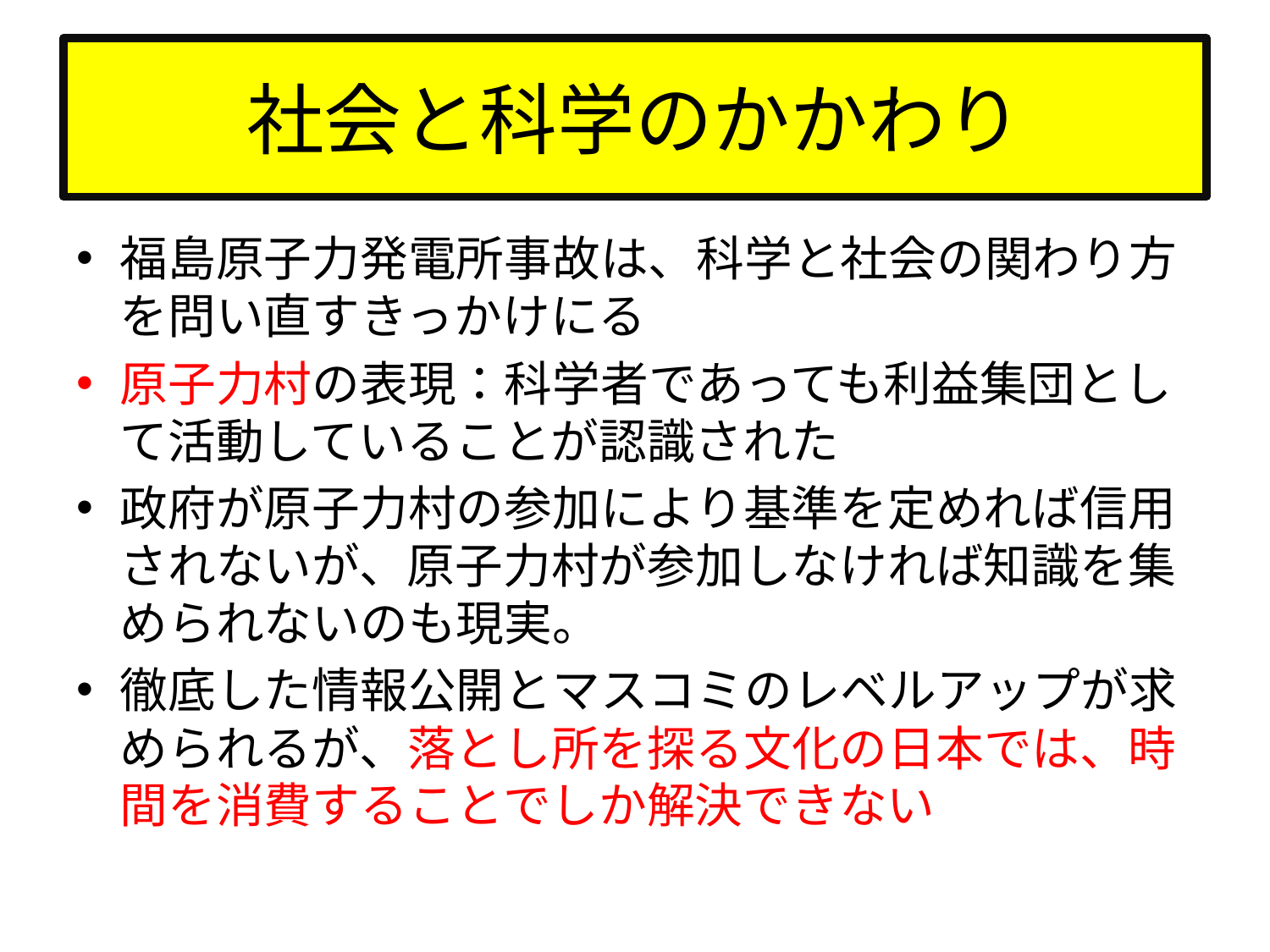

# 社会と科学のかかわり
福島原子力発電所事故は、科学と社会の関わり方を問い直すきっかけにる
原子力村の表現：科学者であっても利益集団として活動していることが認識された
政府が原子力村の参加により基準を定めれば信用されないが、原子力村が参加しなければ知識を集められないのも現実。
徹底した情報公開とマスコミのレベルアップが求められるが、落とし所を探る文化の日本では、時間を消費することでしか解決できない